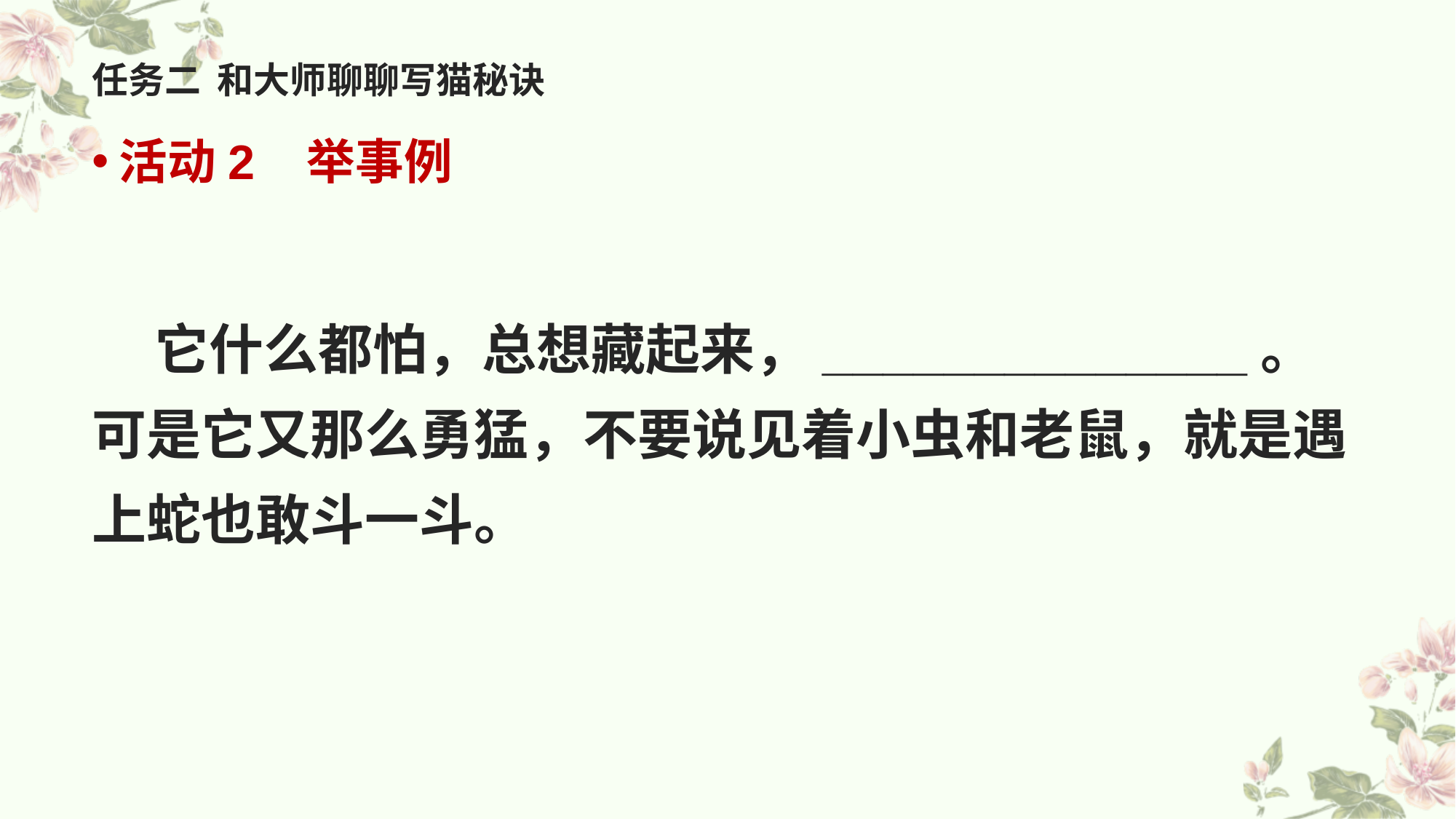

# 任务二  和大师聊聊写猫秘诀
活动2   举事例

    它什么都怕，总想藏起来，______________。可是它又那么勇猛，不要说见着小虫和老鼠，就是遇上蛇也敢斗一斗。